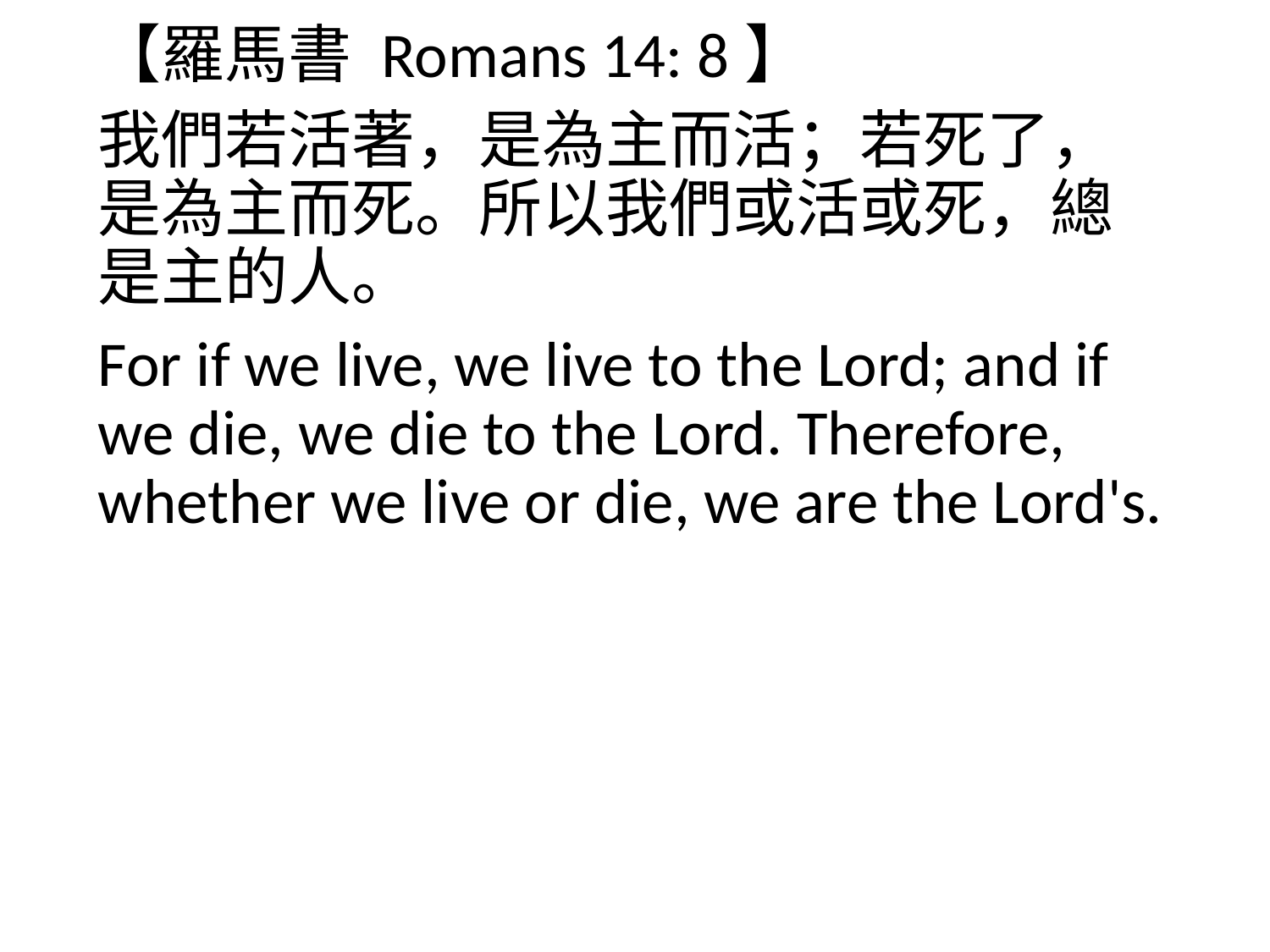

【羅馬書 Romans 14: 8】
我們若活著，是為主而活；若死了，是為主而死。所以我們或活或死，總是主的人。
For if we live, we live to the Lord; and if we die, we die to the Lord. Therefore, whether we live or die, we are the Lord's.